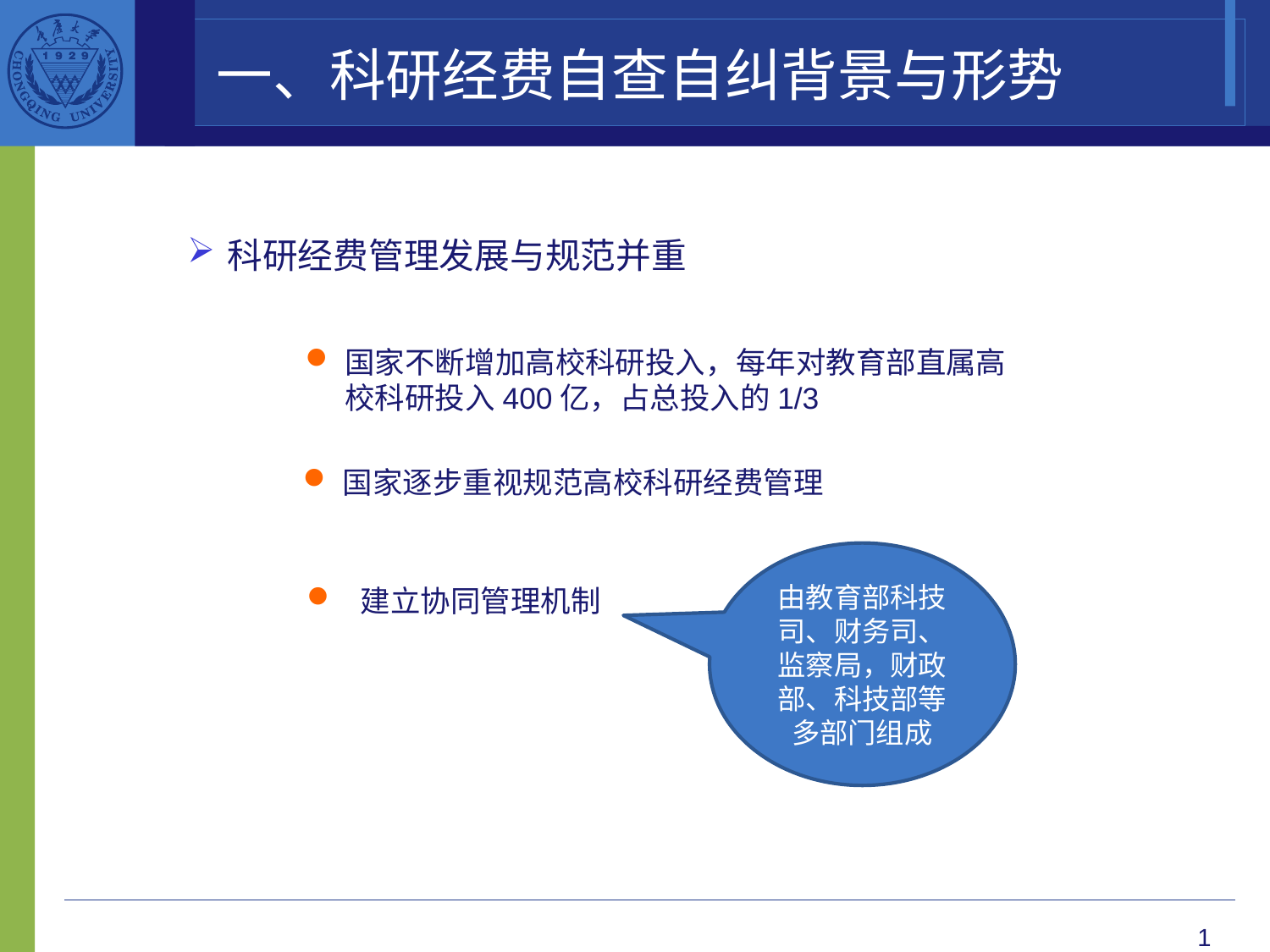

一、科研经费自查自纠背景与形势
科研经费管理发展与规范并重
国家不断增加高校科研投入，每年对教育部直属高校科研投入400亿，占总投入的1/3
国家逐步重视规范高校科研经费管理

由教育部科技司、财务司、监察局，财政部、科技部等多部门组成
 建立协同管理机制
1